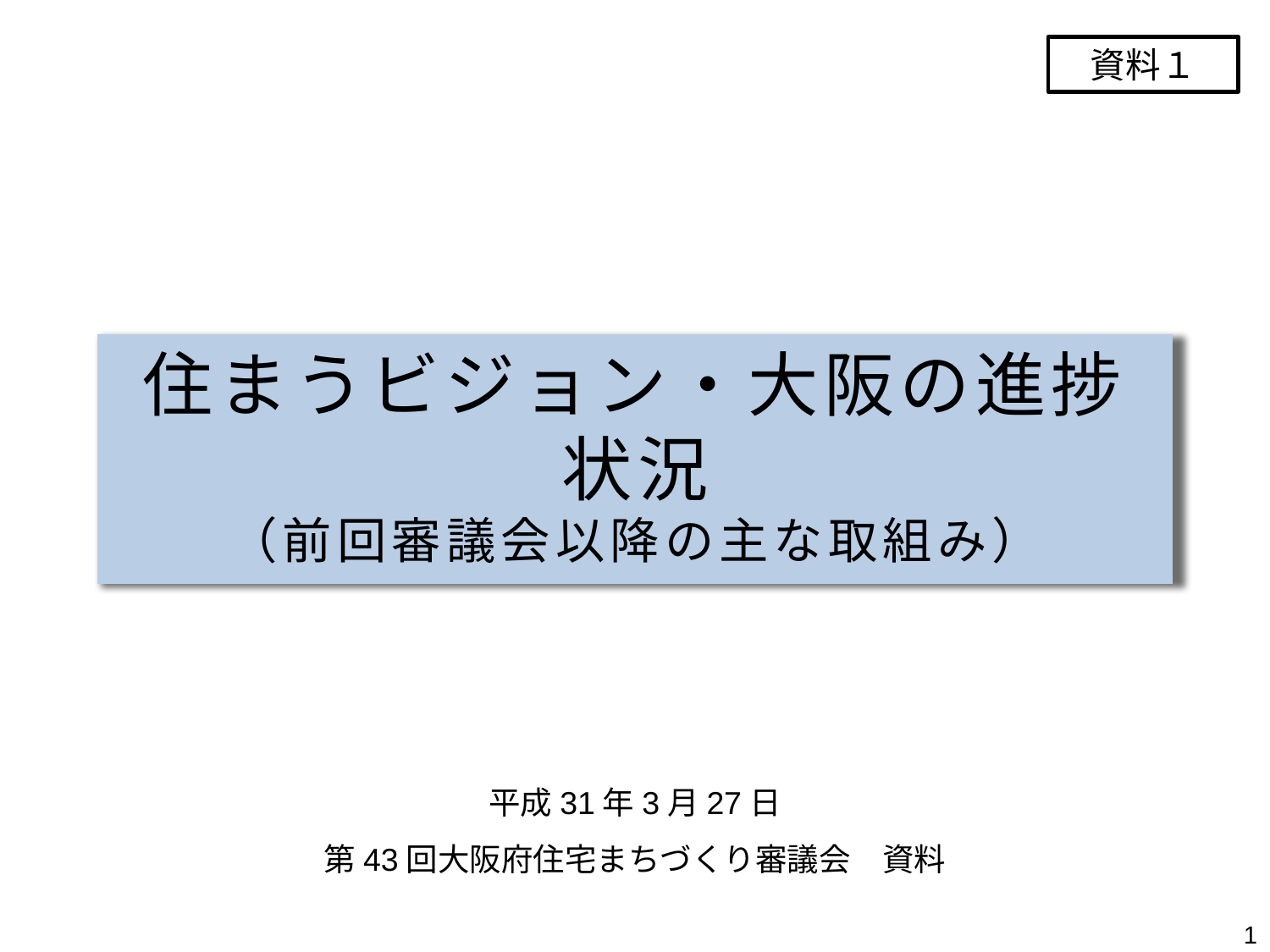

資料１
住まうビジョン・大阪の進捗状況
（前回審議会以降の主な取組み）

平成31年3月27日
第43回大阪府住宅まちづくり審議会　資料
1